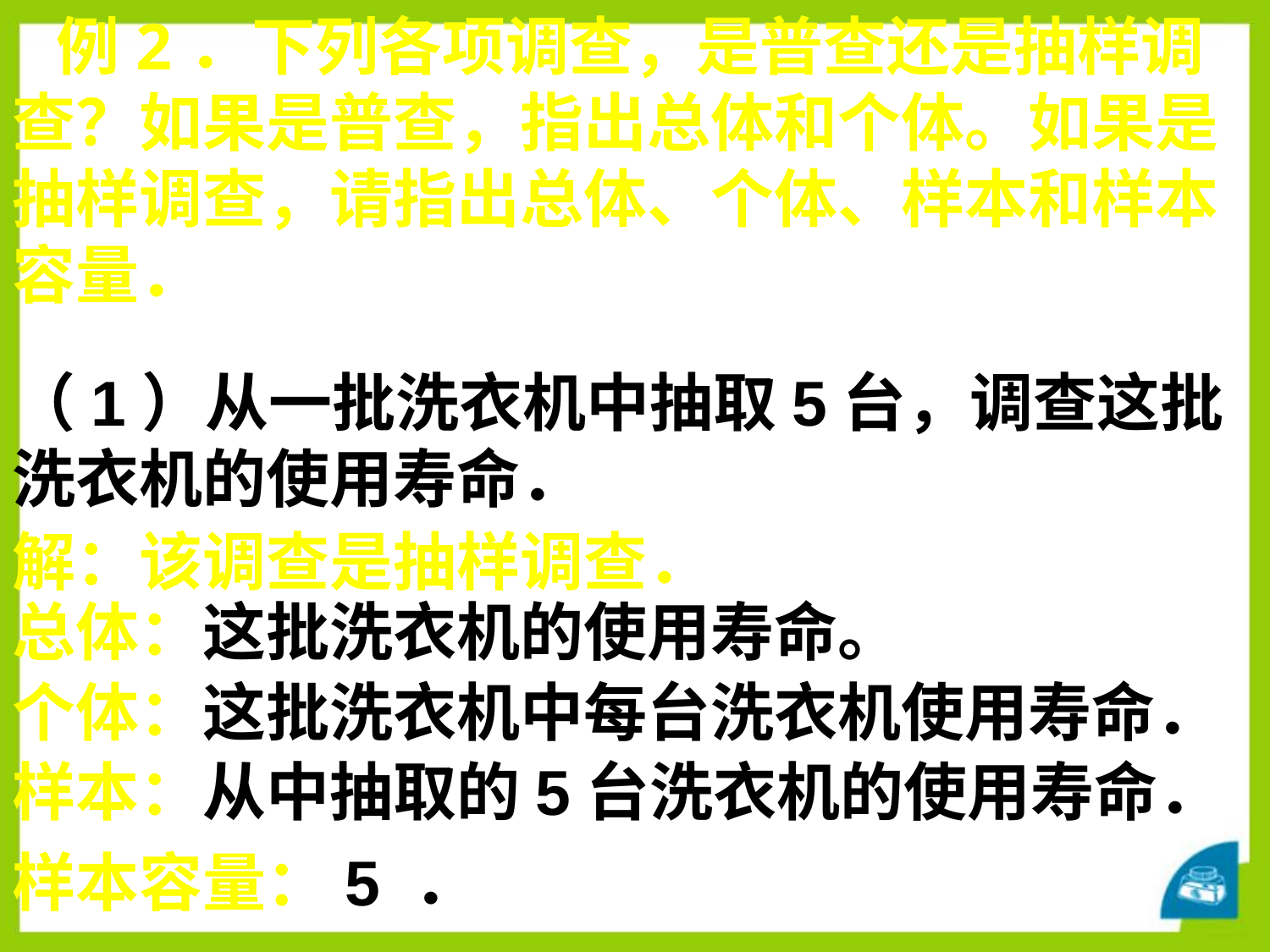

例2．下列各项调查，是普查还是抽样调查？如果是普查，指出总体和个体。如果是抽样调查，请指出总体、个体、样本和样本容量．
（1）从一批洗衣机中抽取5台，调查这批洗衣机的使用寿命．
解：该调查是抽样调查．
总体：这批洗衣机的使用寿命。
个体：这批洗衣机中每台洗衣机使用寿命．
样本：从中抽取的5台洗衣机的使用寿命．
样本容量：5 ．